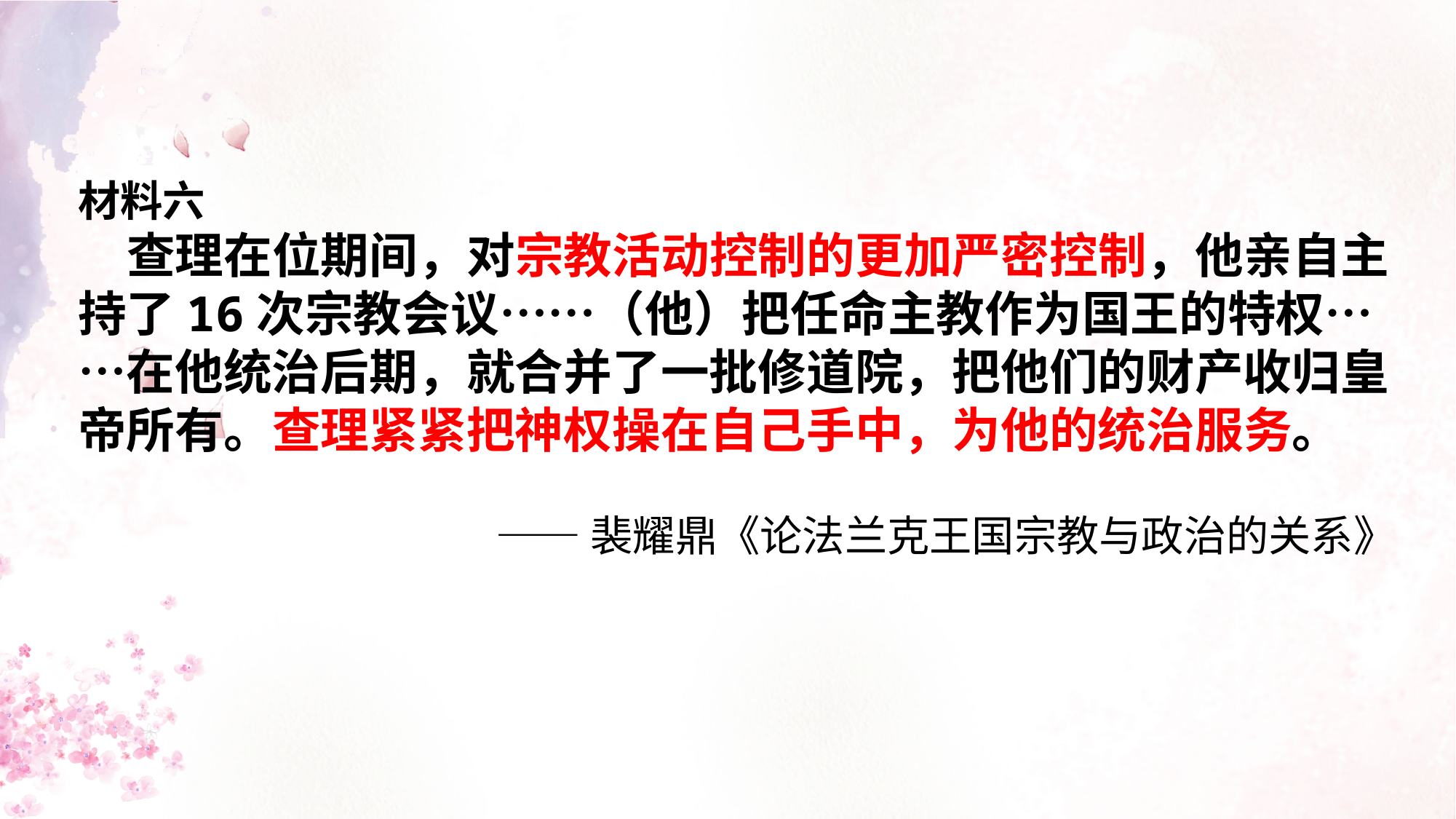

材料六
    查理在位期间，对宗教活动控制的更加严密控制，他亲自主持了16次宗教会议……（他）把任命主教作为国王的特权……在他统治后期，就合并了一批修道院，把他们的财产收归皇帝所有。查理紧紧把神权操在自己手中，为他的统治服务。

  ——裴耀鼎《论法兰克王国宗教与政治的关系》